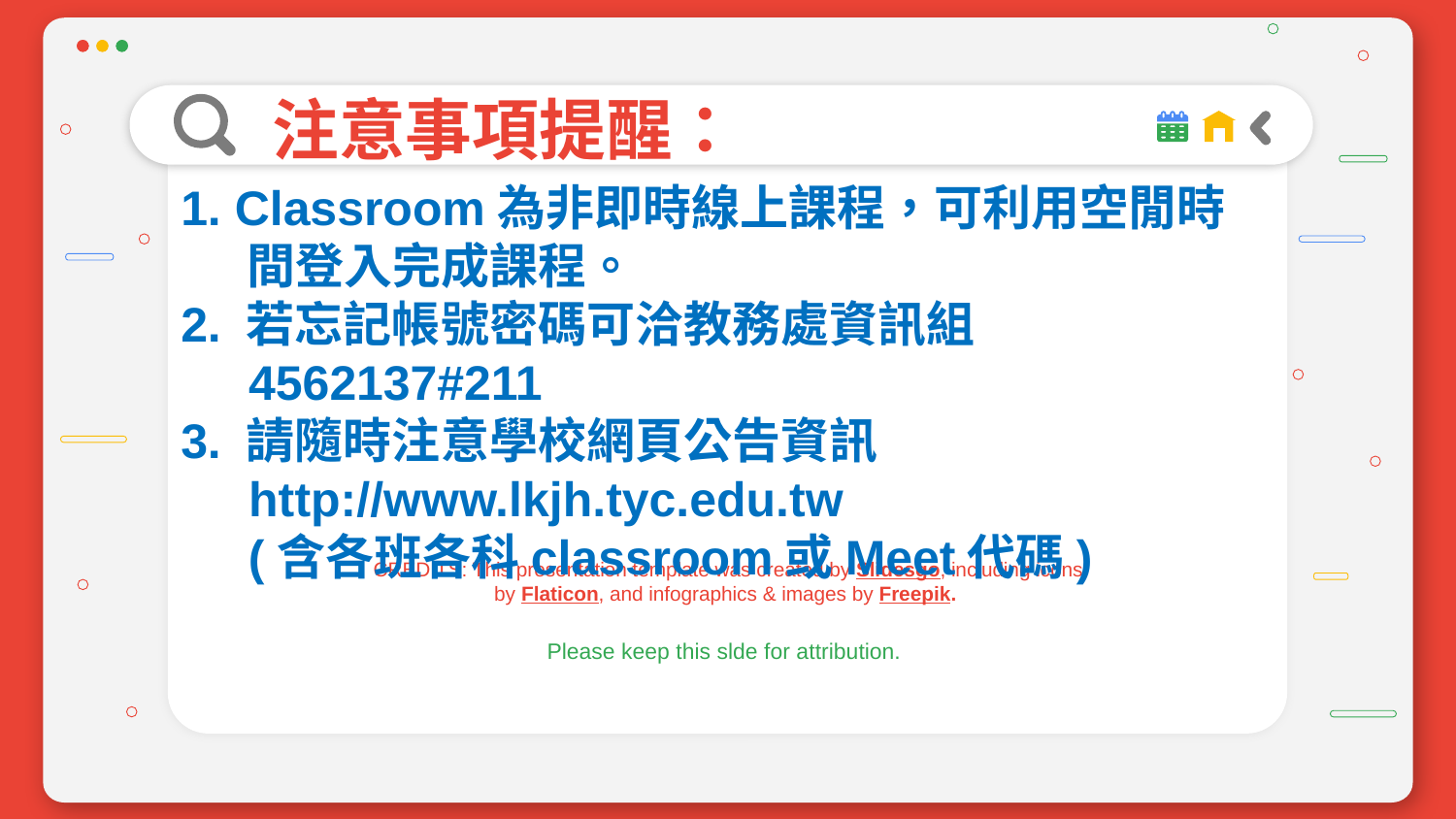

# 注意事項提醒：

1. Classroom為非即時線上課程，可利用空閒時
     間登入完成課程。
2. 若忘記帳號密碼可洽教務處資訊組
     4562137#211
3. 請隨時注意學校網頁公告資訊
     http://www.lkjh.tyc.edu.tw
     (含各班各科classroom或Meet代碼)
Please keep this slde for attribution.